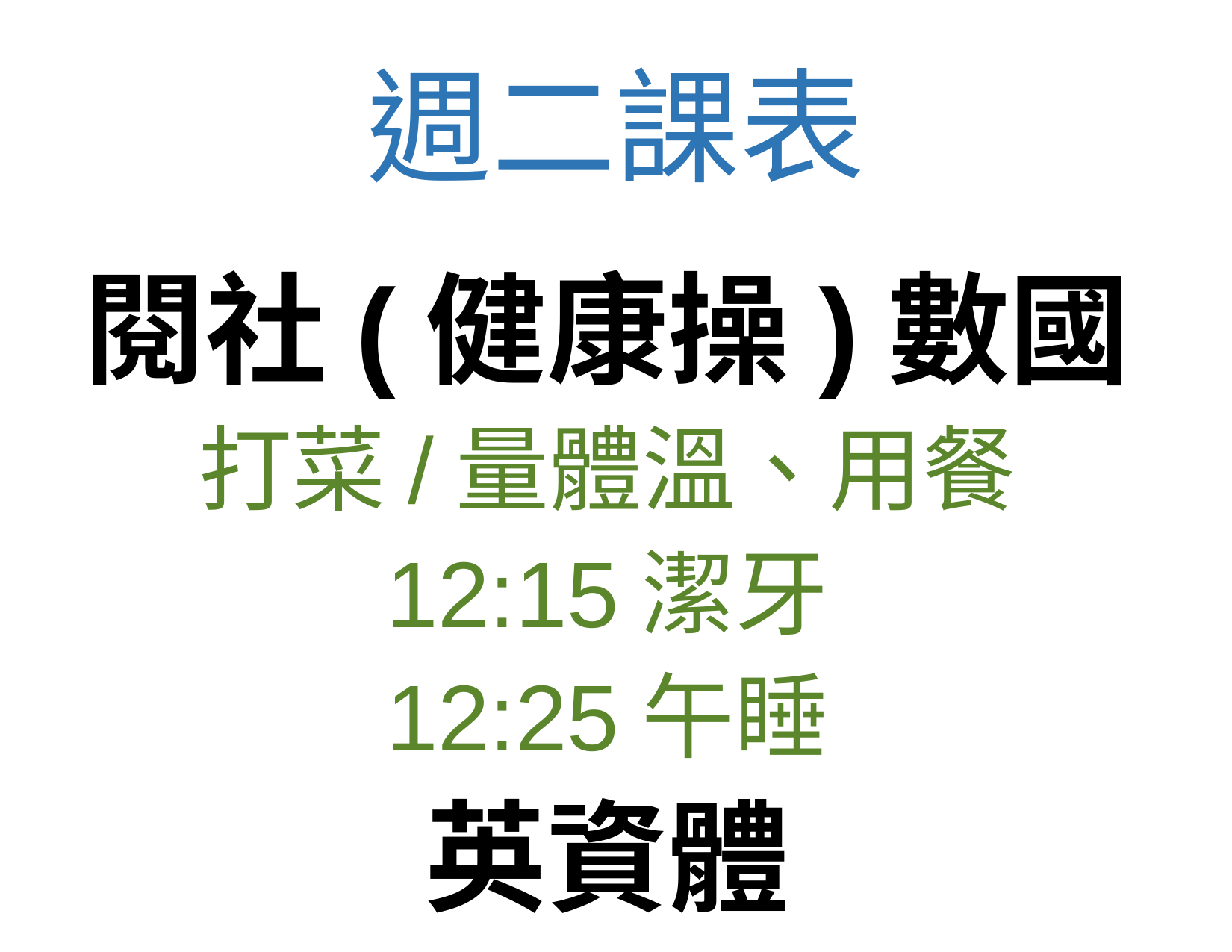

# 週二課表
閱社(健康操)數國
打菜/量體溫、用餐
12:15潔牙
12:25午睡
英資體